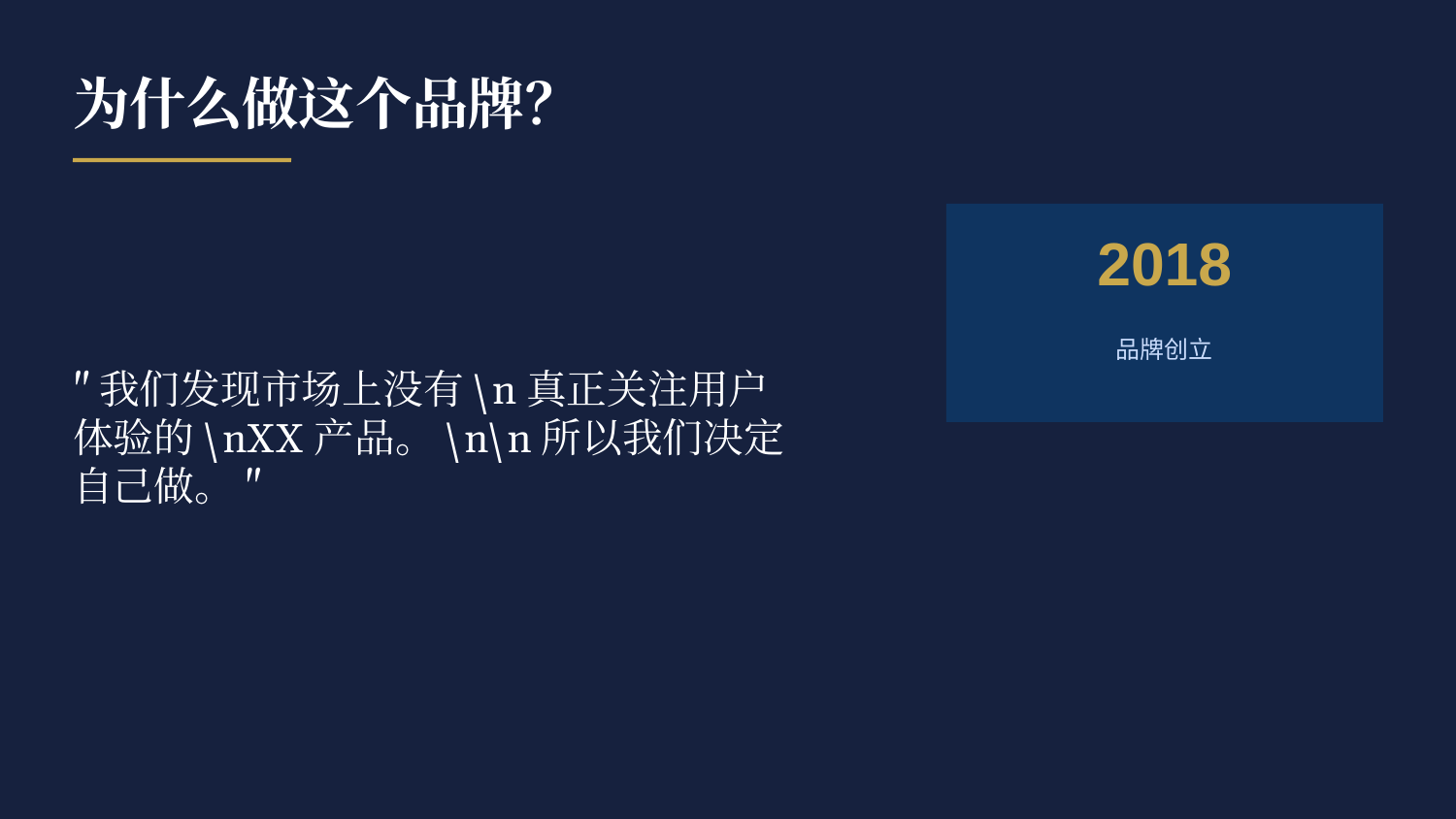

为什么做这个品牌？

"我们发现市场上没有\n真正关注用户体验的\nXX产品。\n\n所以我们决定自己做。"

2018
品牌创立